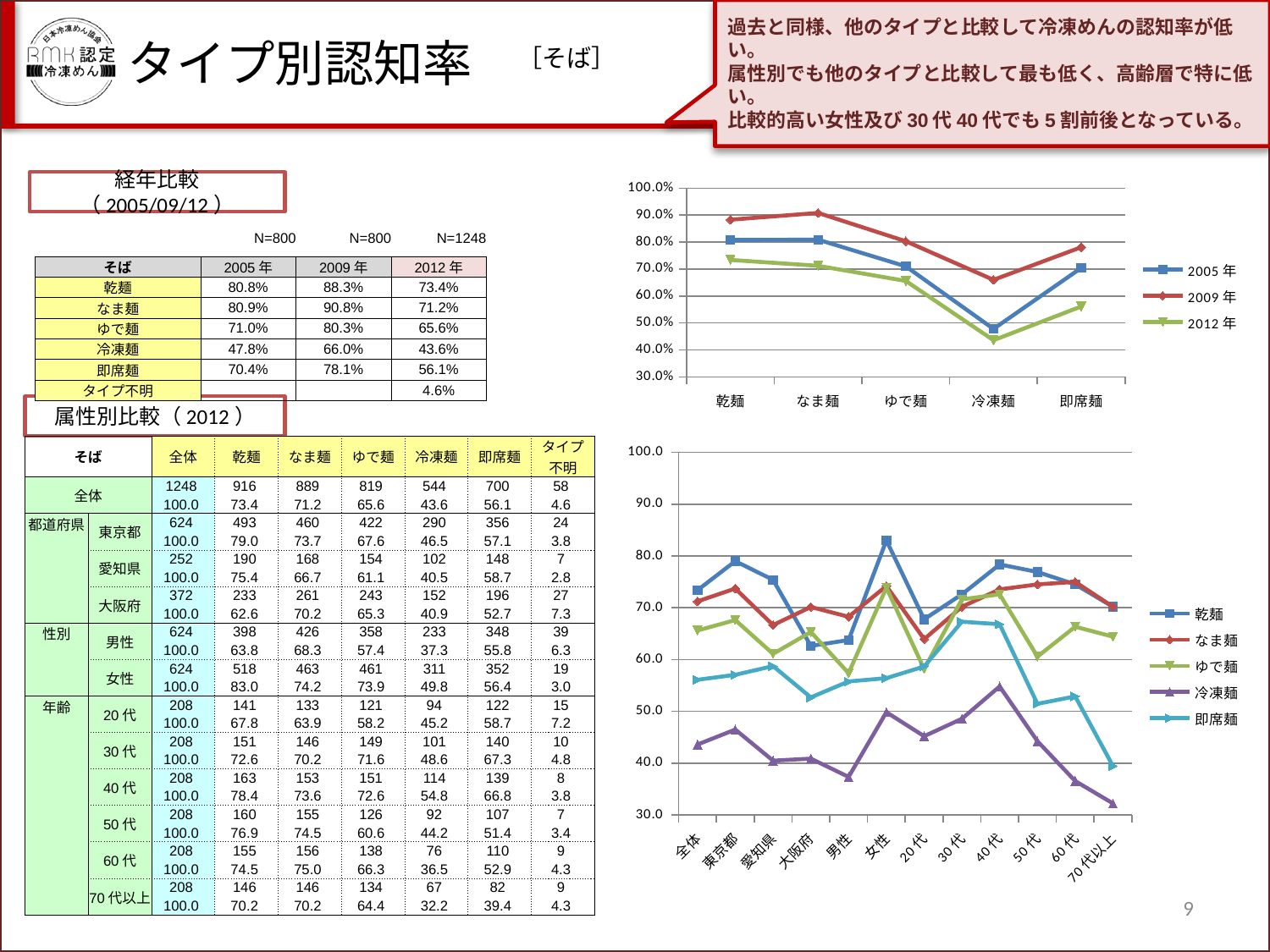

過去と同様、他のタイプと比較して冷凍めんの認知率が低い。
属性別でも他のタイプと比較して最も低く、高齢層で特に低い。
比較的高い女性及び30代40代でも5割前後となっている。
タイプ別認知率
［そば］
経年比較（2005/09/12）

### Chart

| Category | 2005年 | 2009年 | 2012年 |
|---|---|---|---|
| 乾麺 | 0.808 | 0.883 | 0.7340000000000007 |
| なま麺 | 0.809 | 0.908 | 0.7120000000000006 |
| ゆで麺 | 0.7100000000000006 | 0.803 | 0.6560000000000009 |
| 冷凍麺 | 0.4780000000000003 | 0.6600000000000009 | 0.43600000000000033 |
| 即席麺 | 0.7040000000000006 | 0.781 | 0.561 |
|  | N=800 | N=800 | N=1248 |
| --- | --- | --- | --- |
| そば | 2005年 | 2009年 | 2012年 |
| 乾麺 | 80.8% | 88.3% | 73.4% |
| なま麺 | 80.9% | 90.8% | 71.2% |
| ゆで麺 | 71.0% | 80.3% | 65.6% |
| 冷凍麺 | 47.8% | 66.0% | 43.6% |
| 即席麺 | 70.4% | 78.1% | 56.1% |
| タイプ不明 |  |  | 4.6% |
属性別比較（2012）
| そば |  | 全体 | 乾麺 | なま麺 | ゆで麺 | 冷凍麺 | 即席麺 | タイプ 不明 |
| --- | --- | --- | --- | --- | --- | --- | --- | --- |
| 全体 |  | 1248 | 916 | 889 | 819 | 544 | 700 | 58 |
|  |  | 100.0 | 73.4 | 71.2 | 65.6 | 43.6 | 56.1 | 4.6 |
| 都道府県 | 東京都 | 624 | 493 | 460 | 422 | 290 | 356 | 24 |
|  |  | 100.0 | 79.0 | 73.7 | 67.6 | 46.5 | 57.1 | 3.8 |
|  | 愛知県 | 252 | 190 | 168 | 154 | 102 | 148 | 7 |
|  |  | 100.0 | 75.4 | 66.7 | 61.1 | 40.5 | 58.7 | 2.8 |
|  | 大阪府 | 372 | 233 | 261 | 243 | 152 | 196 | 27 |
|  |  | 100.0 | 62.6 | 70.2 | 65.3 | 40.9 | 52.7 | 7.3 |
| 性別 | 男性 | 624 | 398 | 426 | 358 | 233 | 348 | 39 |
|  |  | 100.0 | 63.8 | 68.3 | 57.4 | 37.3 | 55.8 | 6.3 |
|  | 女性 | 624 | 518 | 463 | 461 | 311 | 352 | 19 |
|  |  | 100.0 | 83.0 | 74.2 | 73.9 | 49.8 | 56.4 | 3.0 |
| 年齢 | 20代 | 208 | 141 | 133 | 121 | 94 | 122 | 15 |
|  |  | 100.0 | 67.8 | 63.9 | 58.2 | 45.2 | 58.7 | 7.2 |
|  | 30代 | 208 | 151 | 146 | 149 | 101 | 140 | 10 |
|  |  | 100.0 | 72.6 | 70.2 | 71.6 | 48.6 | 67.3 | 4.8 |
|  | 40代 | 208 | 163 | 153 | 151 | 114 | 139 | 8 |
|  |  | 100.0 | 78.4 | 73.6 | 72.6 | 54.8 | 66.8 | 3.8 |
|  | 50代 | 208 | 160 | 155 | 126 | 92 | 107 | 7 |
|  |  | 100.0 | 76.9 | 74.5 | 60.6 | 44.2 | 51.4 | 3.4 |
|  | 60代 | 208 | 155 | 156 | 138 | 76 | 110 | 9 |
|  |  | 100.0 | 74.5 | 75.0 | 66.3 | 36.5 | 52.9 | 4.3 |
|  | 70代以上 | 208 | 146 | 146 | 134 | 67 | 82 | 9 |
|  |  | 100.0 | 70.2 | 70.2 | 64.4 | 32.2 | 39.4 | 4.3 |

### Chart

| Category | 乾麺 | なま麺 | ゆで麺 | 冷凍麺 | 即席麺 |
|---|---|---|---|---|---|
| 全体 | 73.3974358974358 | 71.23397435897435 | 65.62499999999999 | 43.58974358974349 | 56.08974358974349 |
| 東京都 | 79.00641025641025 | 73.71794871794873 | 67.62820512820514 | 46.47435897435902 | 57.051282051281945 |
| 愛知県 | 75.39682539682538 | 66.66666666666666 | 61.111111111111114 | 40.476190476190474 | 58.73015873015886 |
| 大阪府 | 62.634408602150536 | 70.16129032258056 | 65.32258064516128 | 40.86021505376338 | 52.688172043010795 |
| 男性 | 63.78205128205131 | 68.26923076923089 | 57.371794871794805 | 37.33974358974349 | 55.76923076923078 |
| 女性 | 83.0128205128204 | 74.19871794871796 | 73.87820512820514 | 49.83974358974349 | 56.41025641025634 |
| 20代 | 67.7884615384614 | 63.942307692307644 | 58.17307692307696 | 45.19230769230769 | 58.65384615384603 |
| 30代 | 72.59615384615384 | 70.19230769230768 | 71.63461538461549 | 48.55769230769222 | 67.30769230769228 |
| 40代 | 78.36538461538453 | 73.55769230769228 | 72.59615384615384 | 54.80769230769223 | 66.82692307692305 |
| 50代 | 76.92307692307685 | 74.51923076923089 | 60.57692307692307 | 44.23076923076926 | 51.442307692307644 |
| 60代 | 74.51923076923089 | 75.0 | 66.34615384615384 | 36.538461538461526 | 52.884615384615344 |
| 70代以上 | 70.19230769230768 | 70.19230769230768 | 64.42307692307685 | 32.211538461538446 | 39.42307692307696 |
9